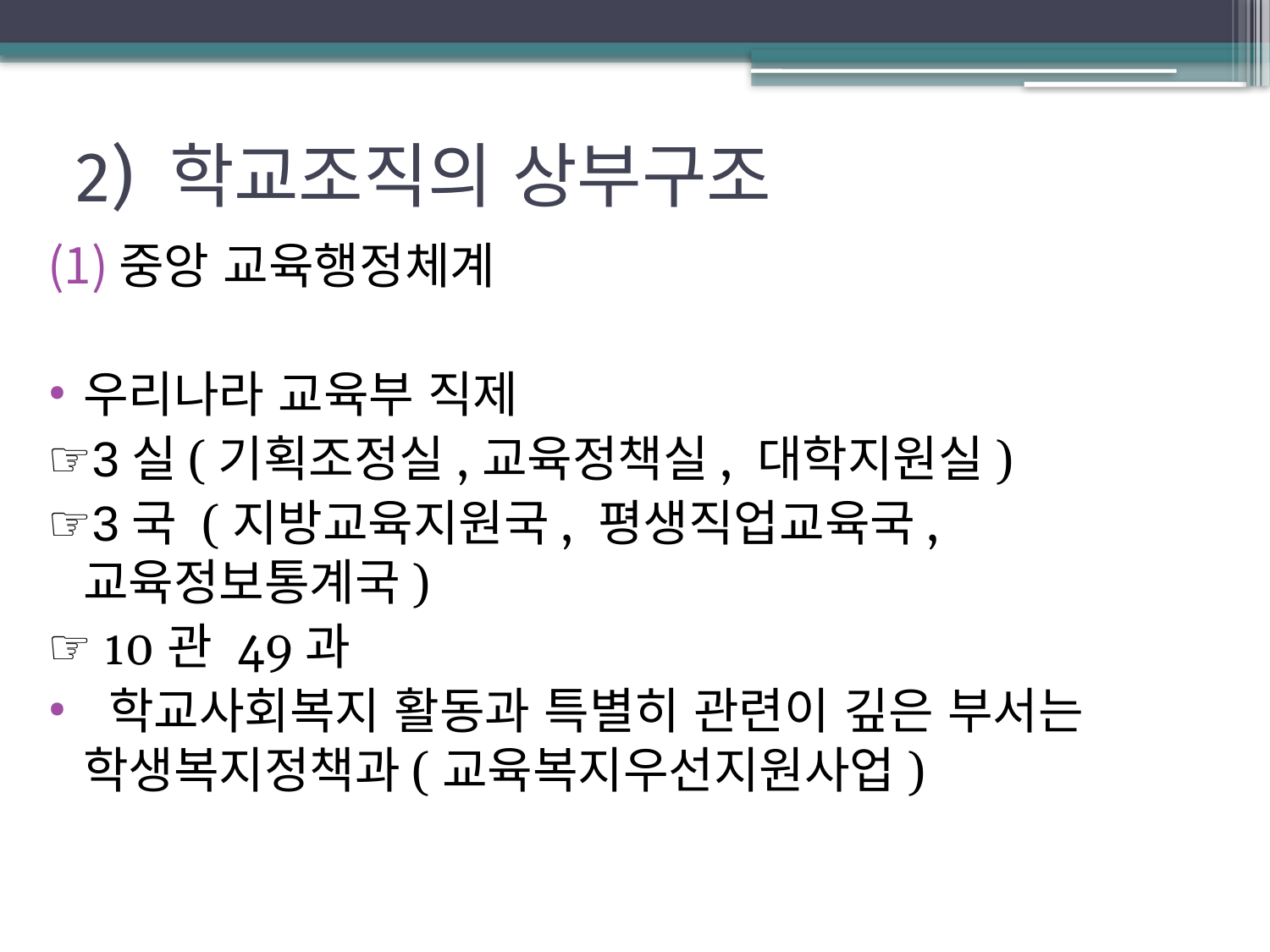

# 2) 학교조직의 상부구조
중앙 교육행정체계

우리나라 교육부 직제
☞3실(기획조정실,교육정책실, 대학지원실)
☞3국 (지방교육지원국, 평생직업교육국, 교육정보통계국)
☞ 10관 49과
 학교사회복지 활동과 특별히 관련이 깊은 부서는 학생복지정책과(교육복지우선지원사업)